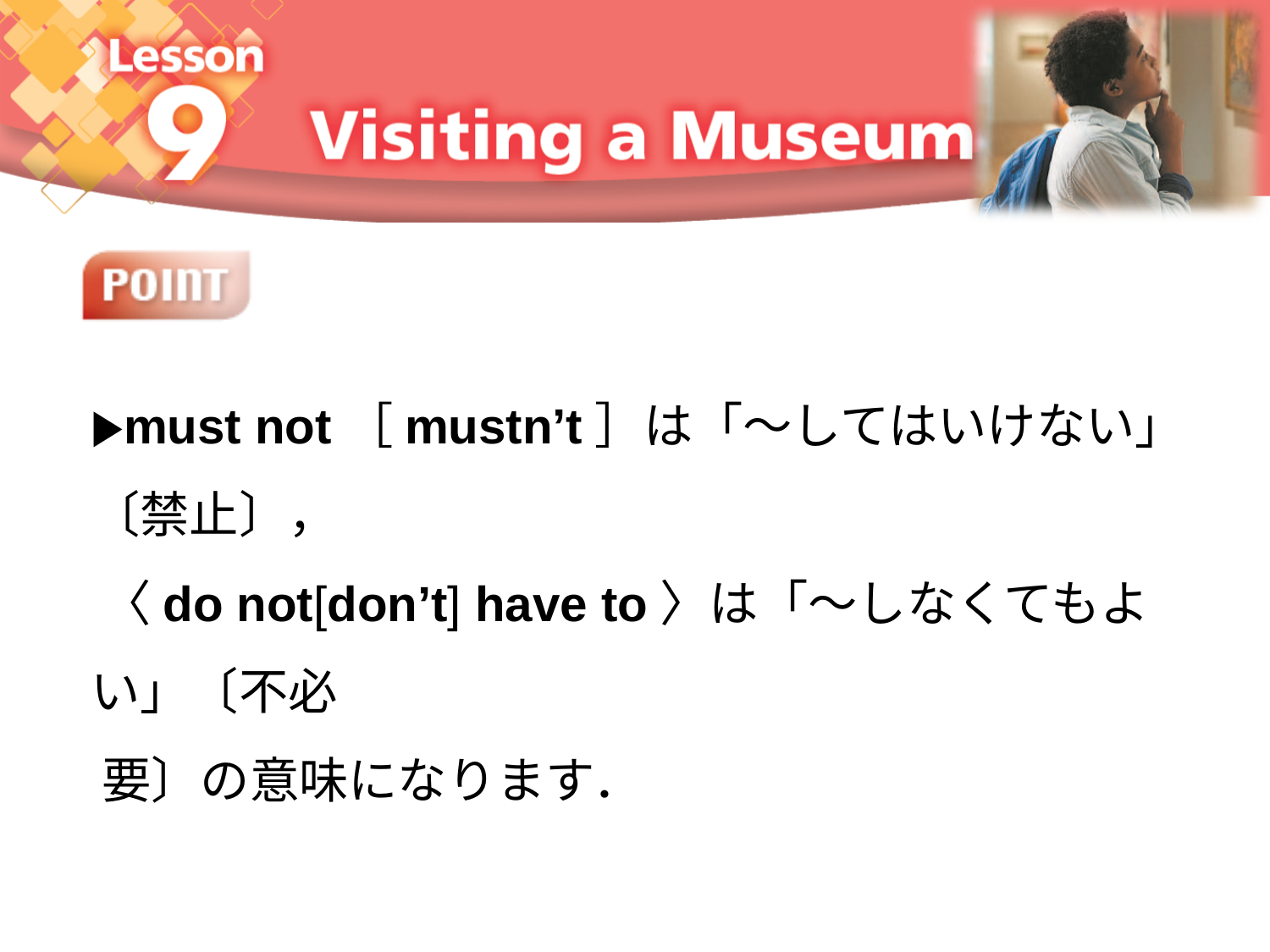

▶must not［mustn’t］は「～してはいけない」〔禁止〕，
 〈do not[don’t] have to〉は「～しなくてもよい」〔不必
 要〕の意味になります．